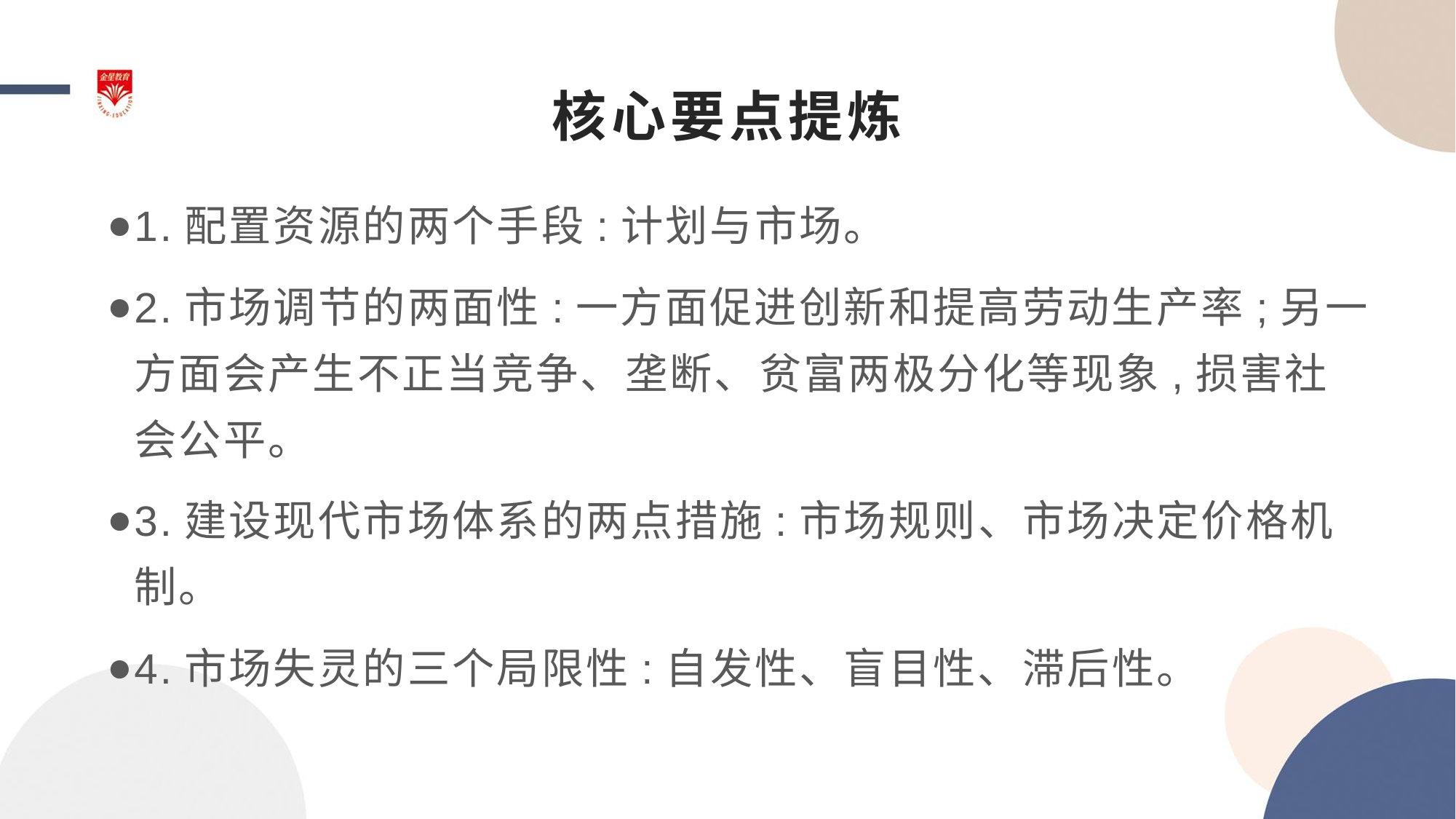

# 核心要点提炼
1.配置资源的两个手段:计划与市场。
2.市场调节的两面性:一方面促进创新和提高劳动生产率;另一方面会产生不正当竞争、垄断、贫富两极分化等现象,损害社会公平。
3.建设现代市场体系的两点措施:市场规则、市场决定价格机制。
4.市场失灵的三个局限性:自发性、盲目性、滞后性。